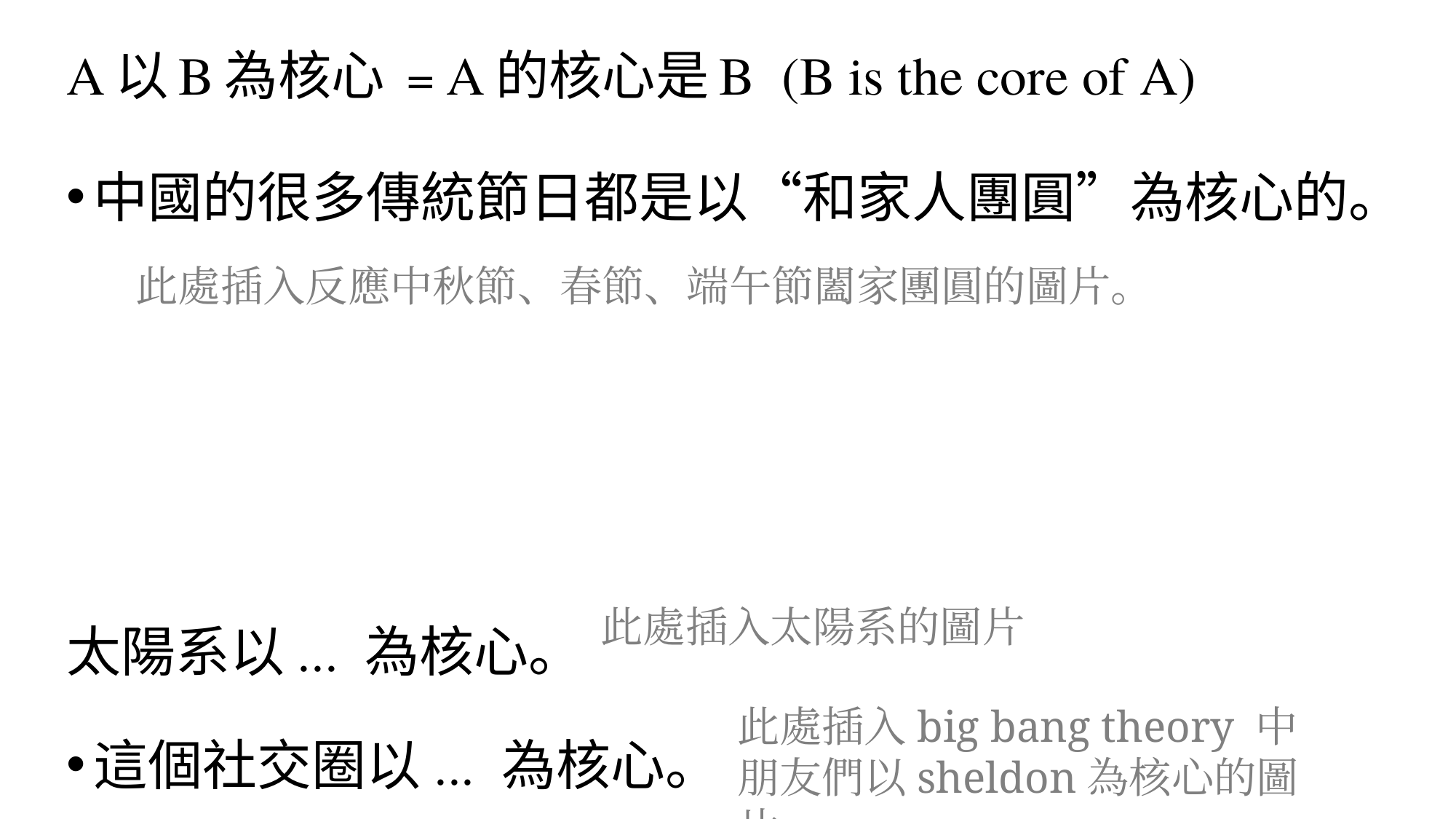

# A以B為核心 = A的核心是B  (B is the core of A)
中國的很多傳統節日都是以“和家人團圓”為核心的。

太陽系以... 為核心。
這個社交圈以... 為核心。

此處插入反應中秋節、春節、端午節闔家團圓的圖片。
此處插入太陽系的圖片
此處插入big bang theory 中朋友們以sheldon為核心的圖片。